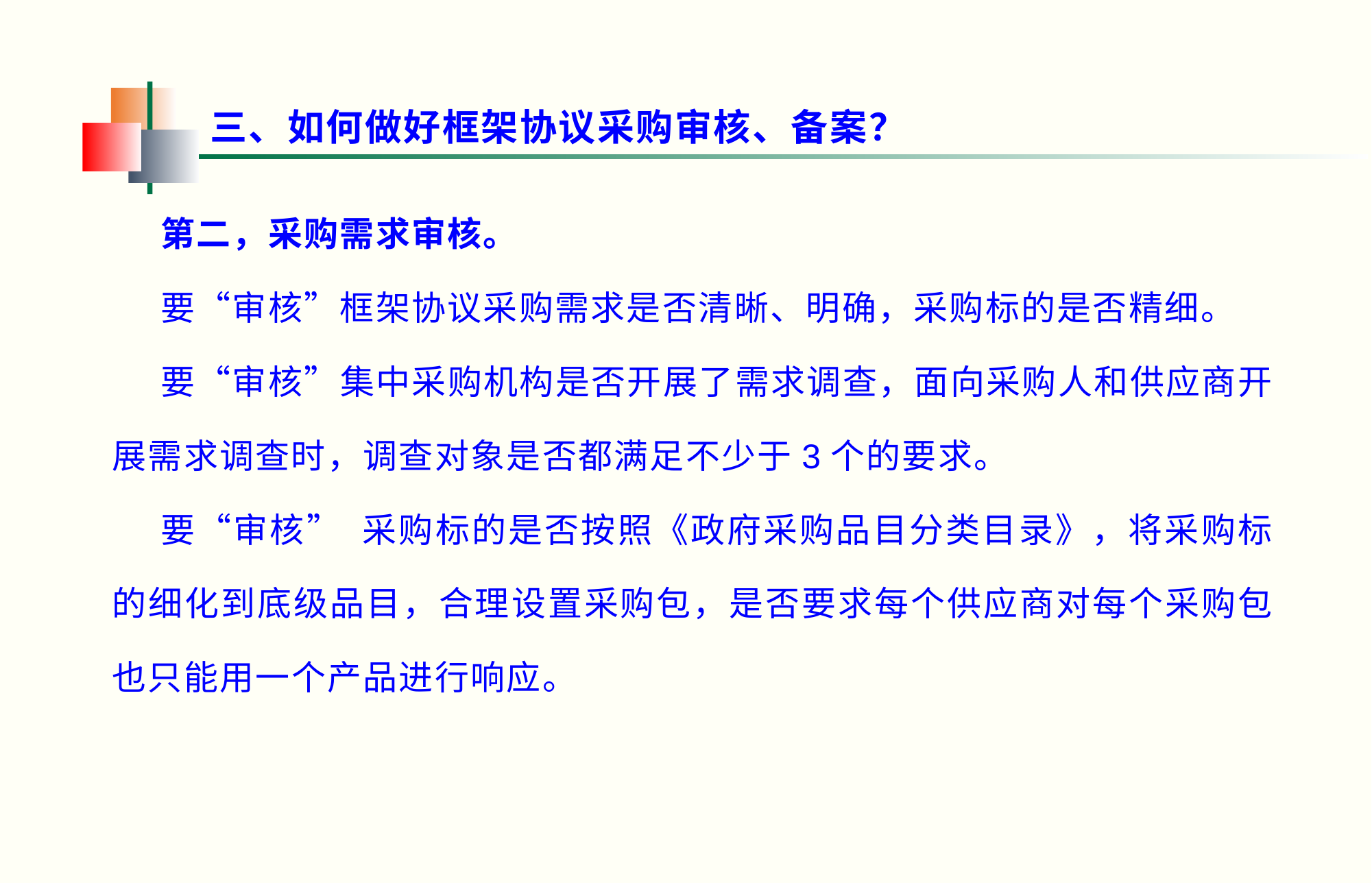

三、如何做好框架协议采购审核、备案？
第二，采购需求审核。
要“审核”框架协议采购需求是否清晰、明确，采购标的是否精细。
要“审核”集中采购机构是否开展了需求调查，面向采购人和供应商开展需求调查时，调查对象是否都满足不少于3个的要求。
要“审核” 采购标的是否按照《政府采购品目分类目录》，将采购标的细化到底级品目，合理设置采购包，是否要求每个供应商对每个采购包也只能用一个产品进行响应。